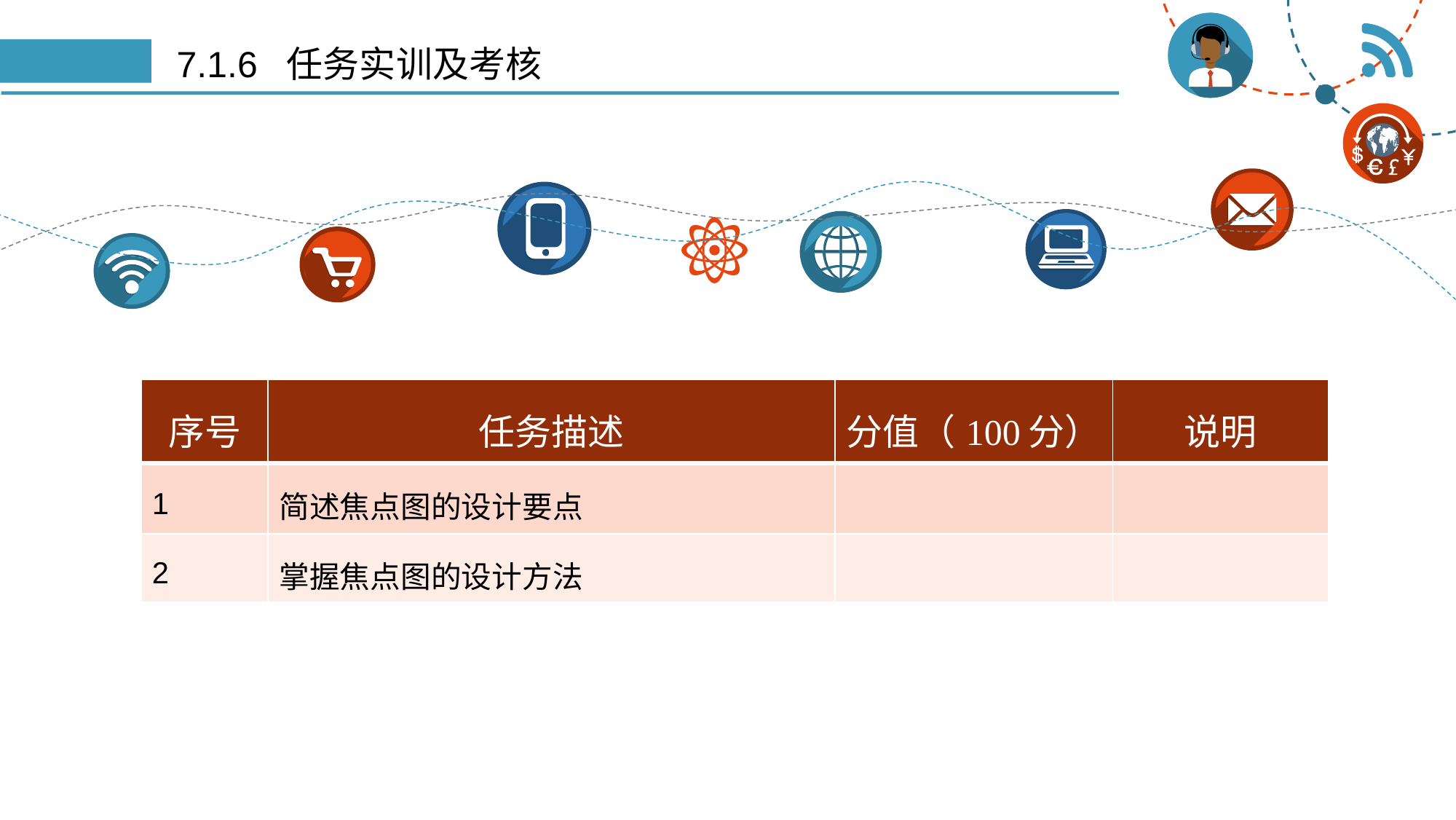

# 7.1.6  任务实训及考核

| 序号 | 任务描述 | 分值（100分） | 说明 |
| --- | --- | --- | --- |
| 1 | 简述焦点图的设计要点 |  |  |
| 2 | 掌握焦点图的设计方法 |  |  |